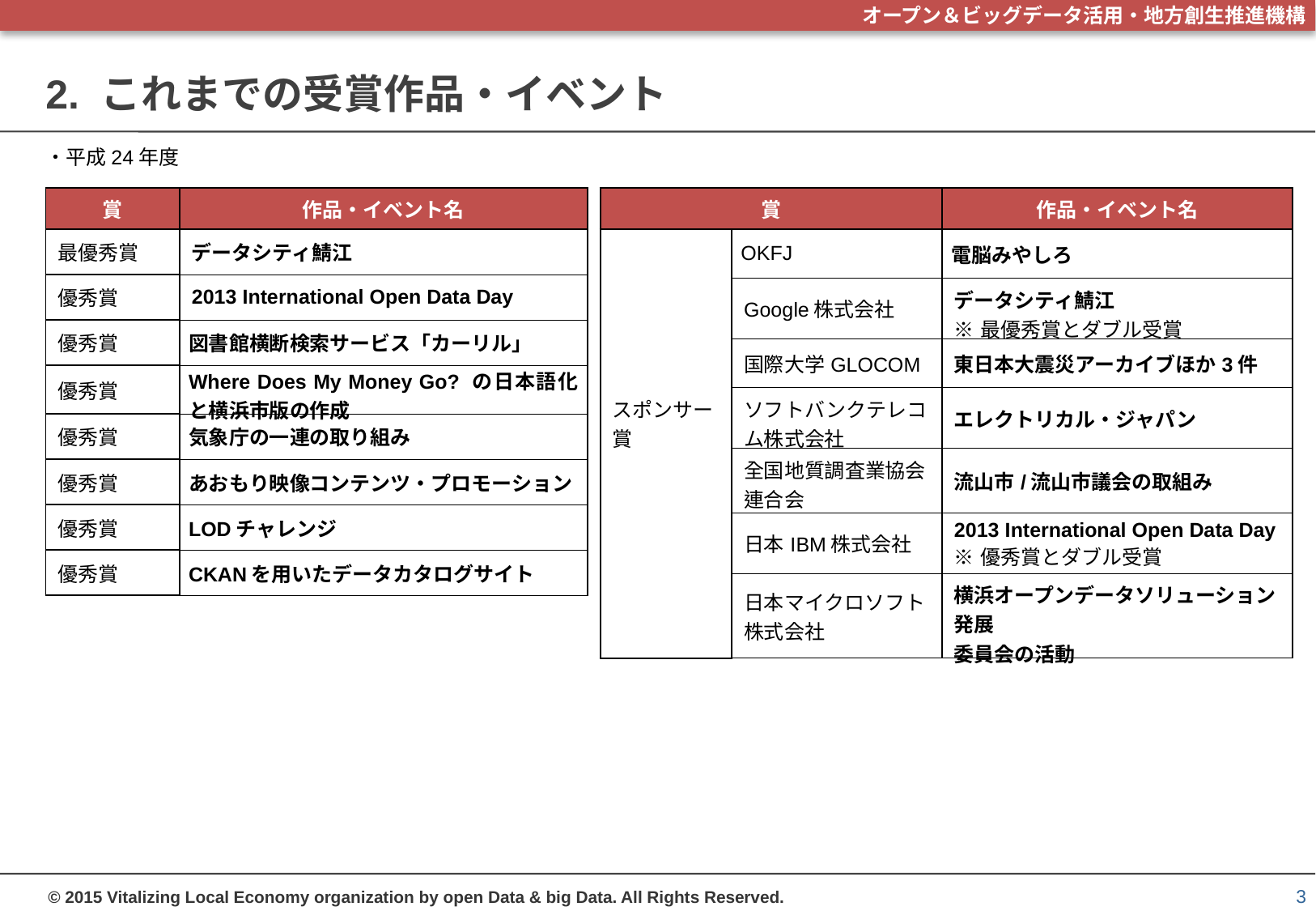

# 2. これまでの受賞作品・イベント
・平成24年度
| 賞 | 作品・イベント名 |
| --- | --- |
| 最優秀賞 | データシティ鯖江 |
| 優秀賞 | 2013 International Open Data Day |
| 優秀賞 | 図書館横断検索サービス「カーリル」 |
| 優秀賞 | Where Does My Money Go? の日本語化と横浜市版の作成 |
| 優秀賞 | 気象庁の一連の取り組み |
| 優秀賞 | あおもり映像コンテンツ・プロモーション |
| 優秀賞 | LODチャレンジ |
| 優秀賞 | CKANを用いたデータカタログサイト |
| 賞 |  | 作品・イベント名 |
| --- | --- | --- |
|  | OKFJ | 電脳みやしろ |
|  | Google株式会社 | データシティ鯖江 ※最優秀賞とダブル受賞 |
|  | 国際大学GLOCOM | 東日本大震災アーカイブほか3件 |
| スポンサー賞 | ソフトバンクテレコム株式会社 | エレクトリカル・ジャパン |
|  | 全国地質調査業協会連合会 | 流山市/流山市議会の取組み |
|  | 日本IBM株式会社 | 2013 International Open Data Day ※優秀賞とダブル受賞 |
|  | 日本マイクロソフト株式会社 | 横浜オープンデータソリューション発展 委員会の活動 |
3